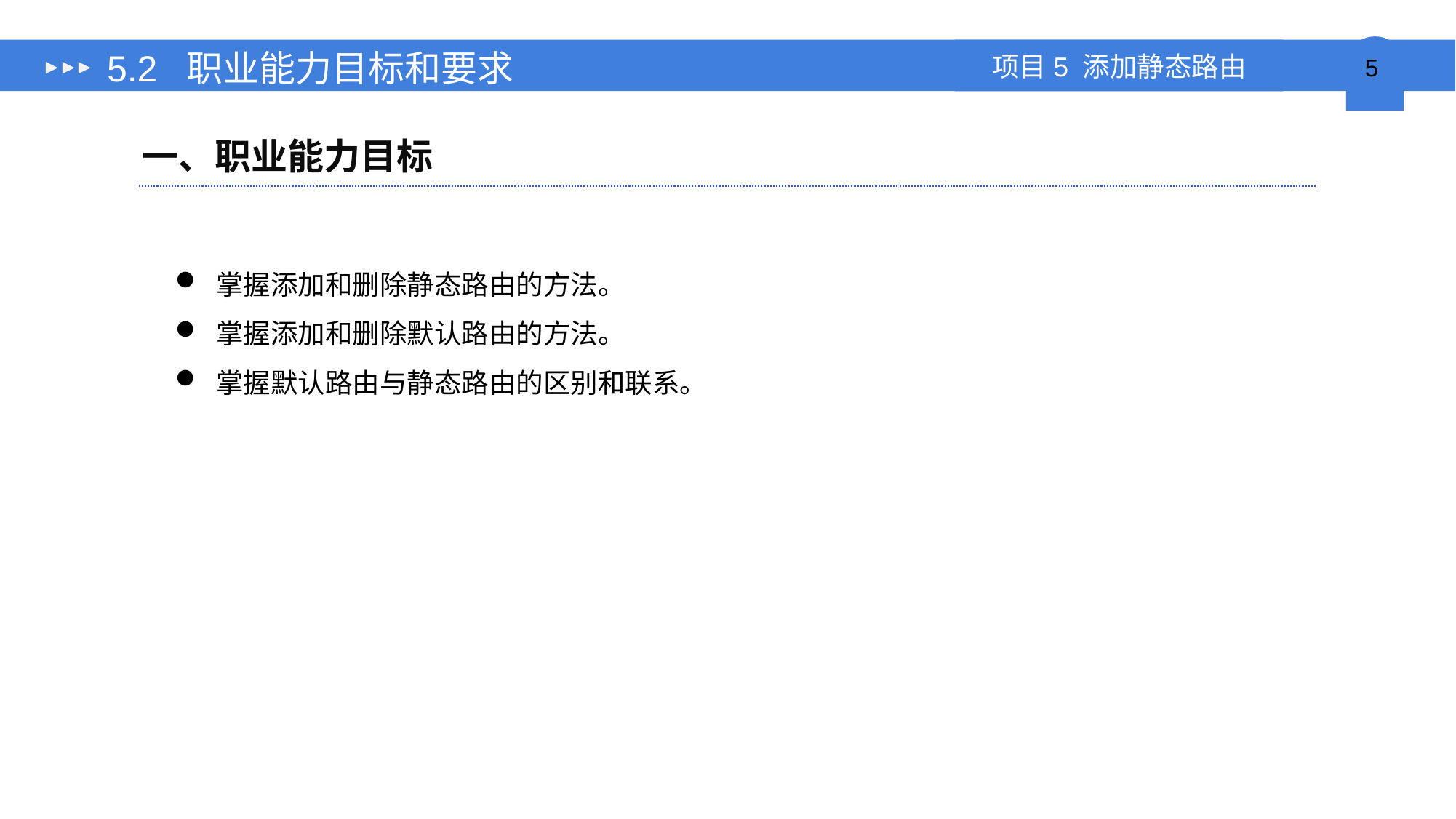

# 5.2  职业能力目标和要求
一、职业能力目标

掌握添加和删除静态路由的方法。
掌握添加和删除默认路由的方法。
掌握默认路由与静态路由的区别和联系。